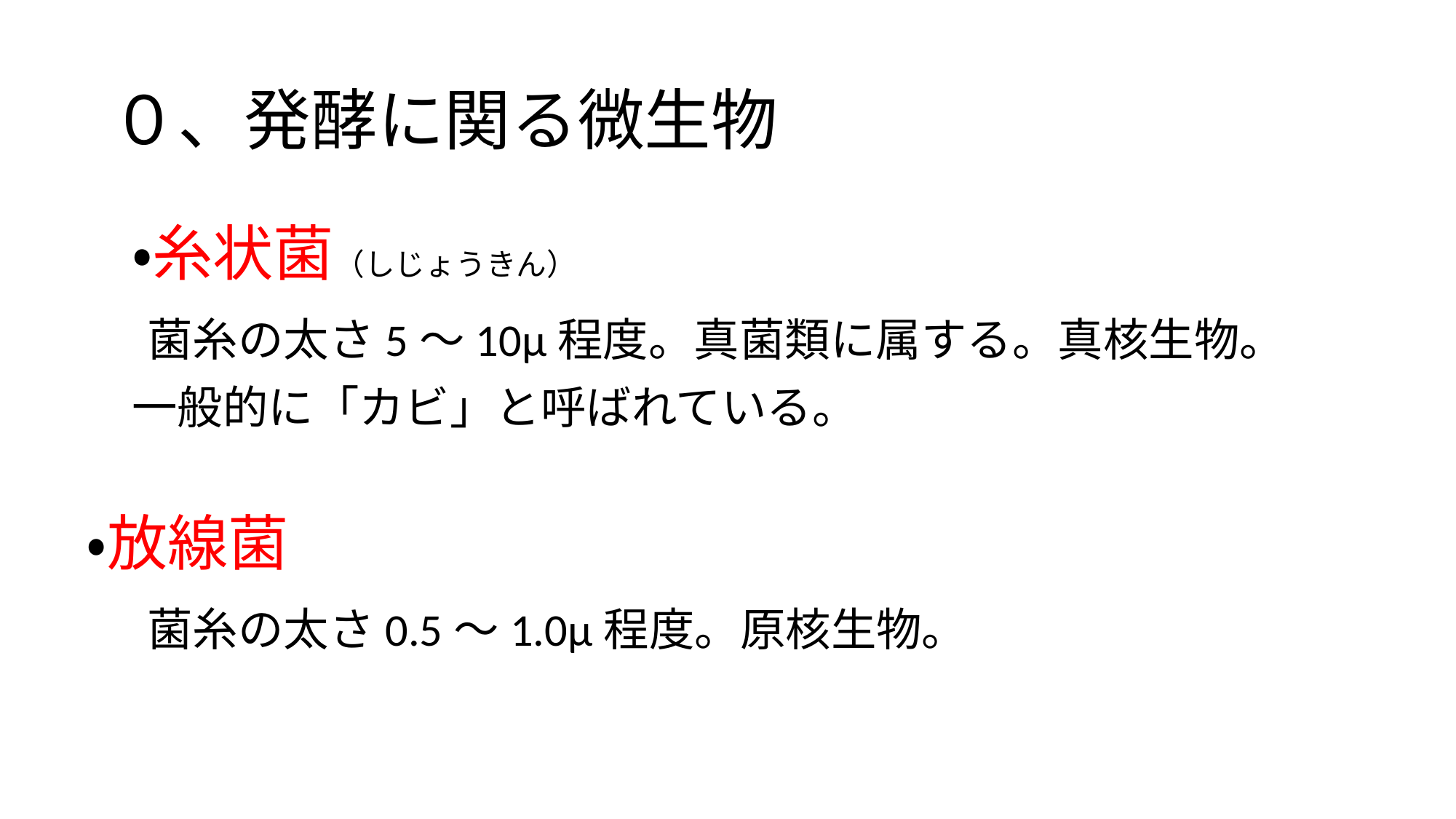

# ０、発酵に関る微生物
　・糸状菌（しじょうきん）
　菌糸の太さ5～10μ程度。真菌類に属する。真核生物。
　一般的に「カビ」と呼ばれている。

・放線菌
　菌糸の太さ0.5～1.0μ程度。原核生物。